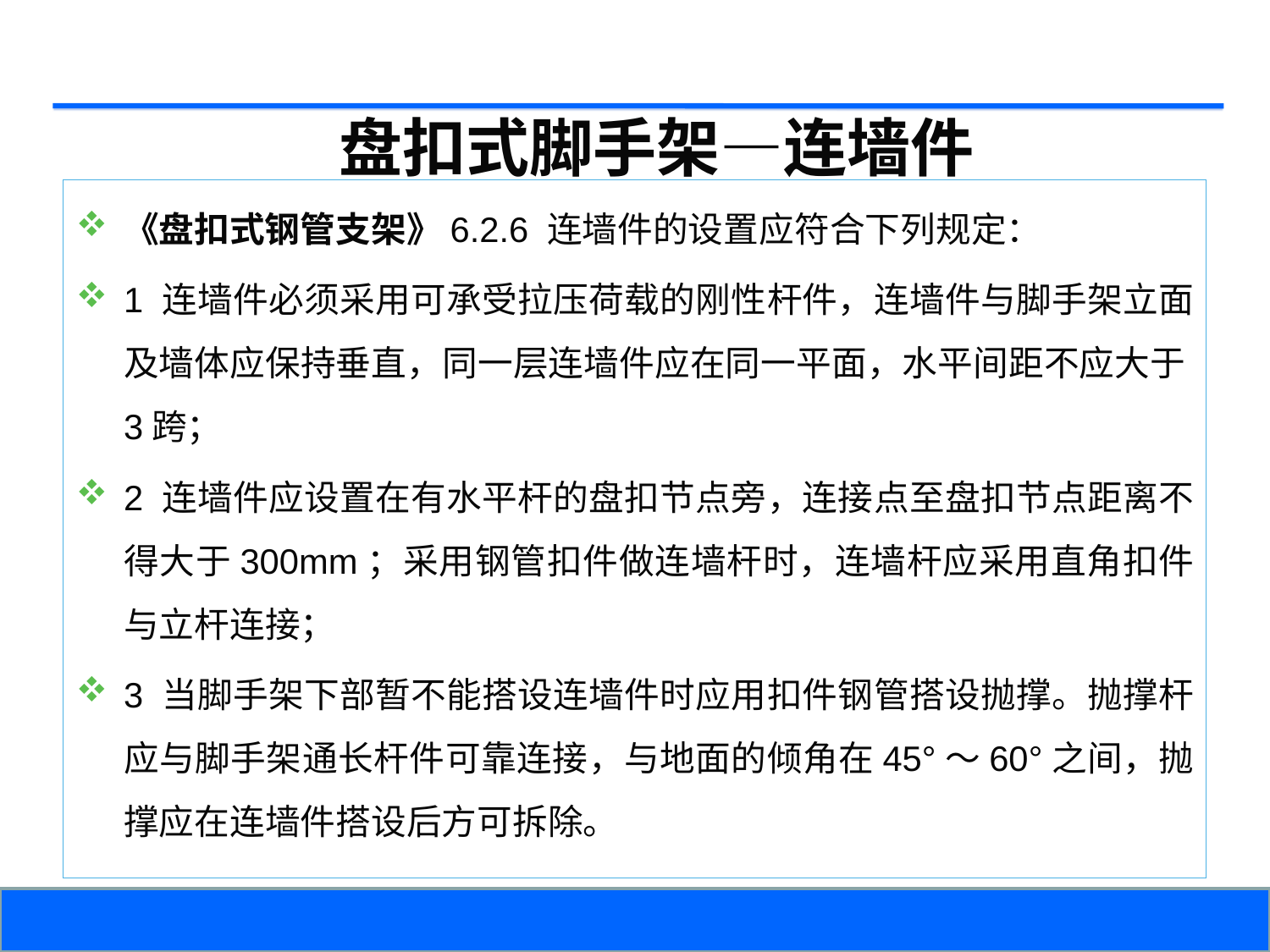

盘扣式脚手架—连墙件
《盘扣式钢管支架》6.2.6 连墙件的设置应符合下列规定：
1 连墙件必须采用可承受拉压荷载的刚性杆件，连墙件与脚手架立面及墙体应保持垂直，同一层连墙件应在同一平面，水平间距不应大于3跨；
2 连墙件应设置在有水平杆的盘扣节点旁，连接点至盘扣节点距离不得大于300mm；采用钢管扣件做连墙杆时，连墙杆应采用直角扣件与立杆连接；
3 当脚手架下部暂不能搭设连墙件时应用扣件钢管搭设抛撑。抛撑杆应与脚手架通长杆件可靠连接，与地面的倾角在45°～60°之间，抛撑应在连墙件搭设后方可拆除。